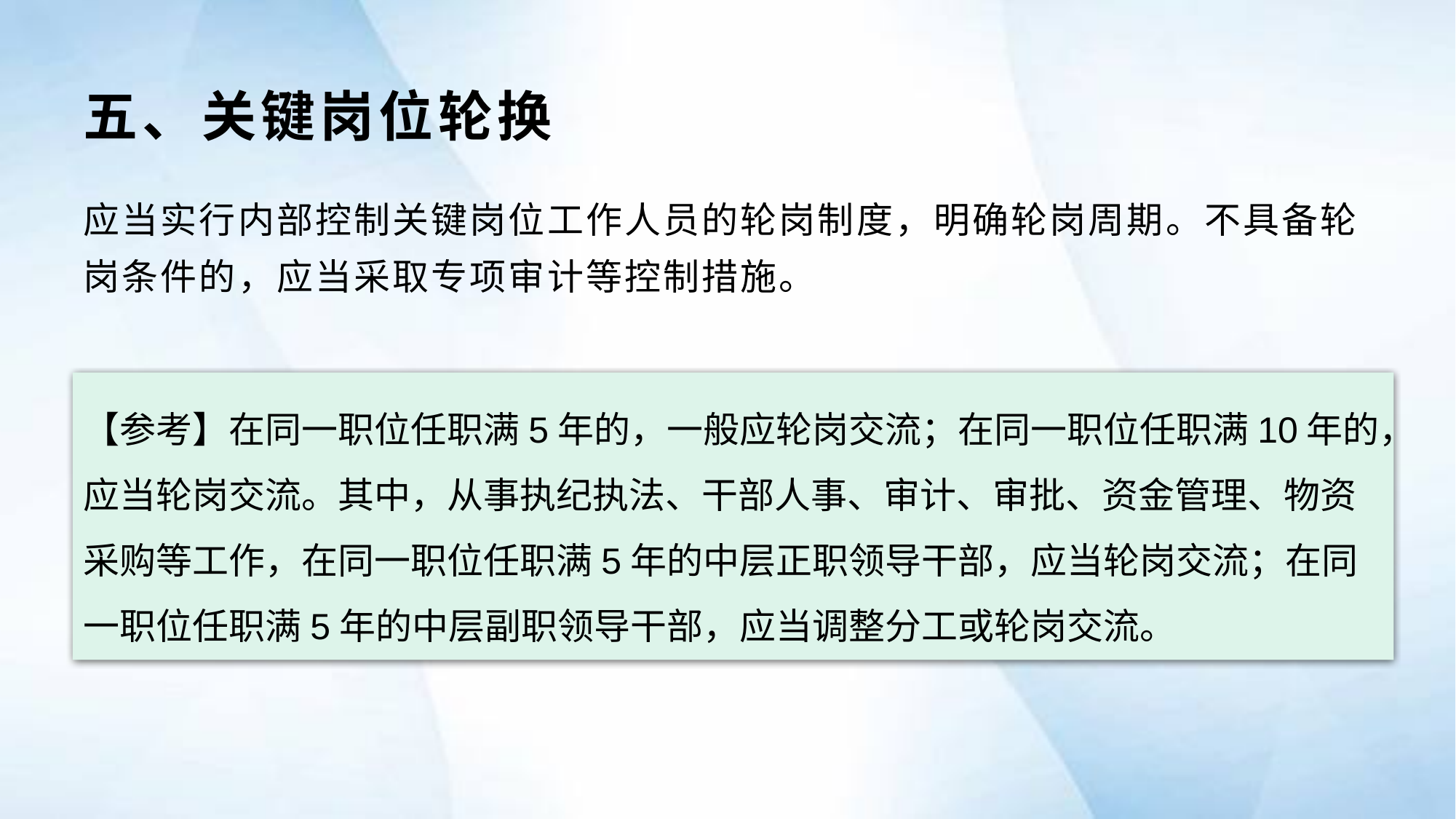

# 五、关键岗位轮换
应当实行内部控制关键岗位工作人员的轮岗制度，明确轮岗周期。不具备轮岗条件的，应当采取专项审计等控制措施。

【参考】在同一职位任职满5年的，一般应轮岗交流；在同一职位任职满10年的，应当轮岗交流。其中，从事执纪执法、干部人事、审计、审批、资金管理、物资采购等工作，在同一职位任职满5年的中层正职领导干部，应当轮岗交流；在同一职位任职满5年的中层副职领导干部，应当调整分工或轮岗交流。
47